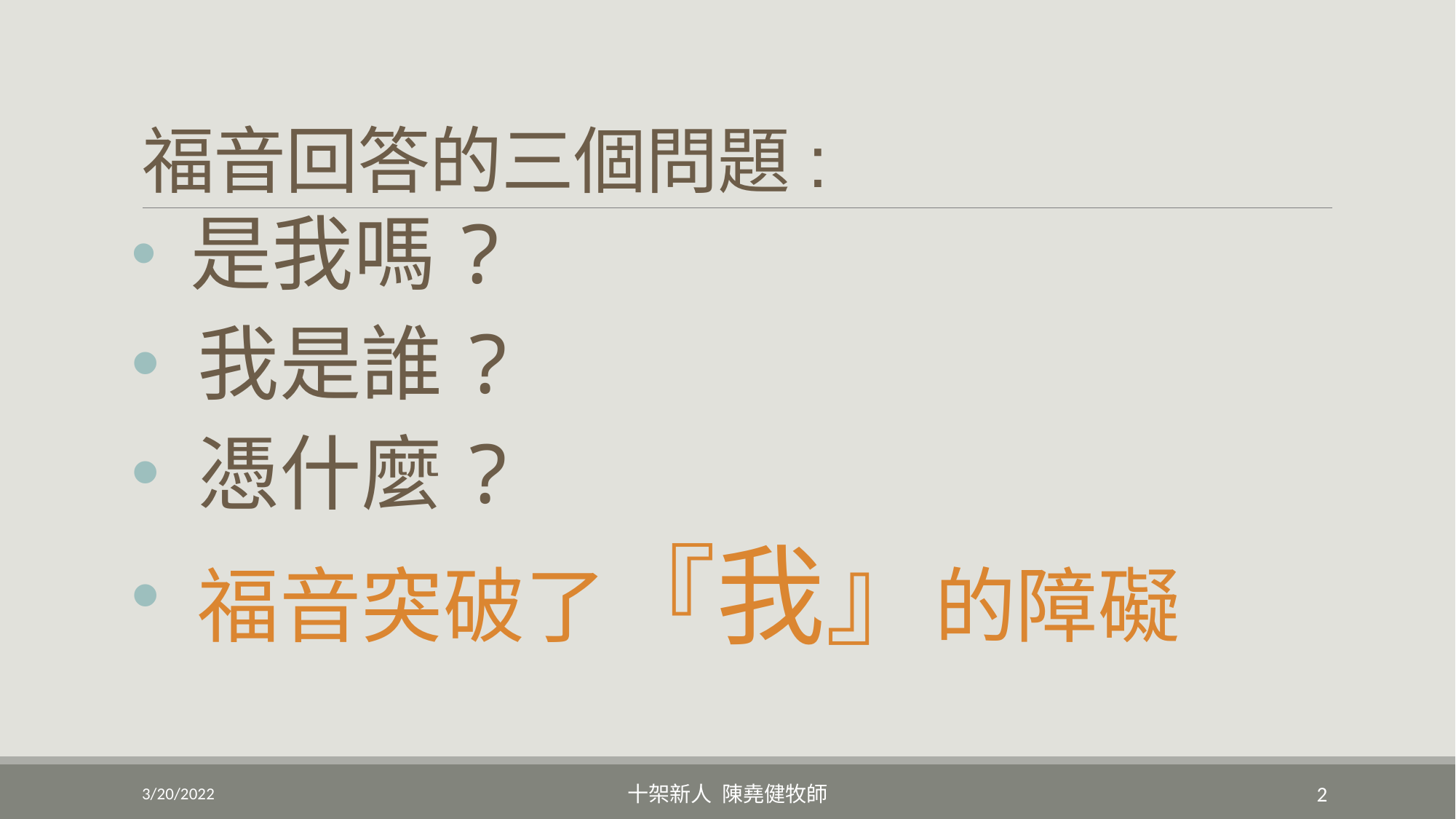

# 福音回答的三個問題:
 是我嗎?
 我是誰?
 憑什麼?
 福音突破了『我』的障礙
3/20/2022
十架新人  陳堯健牧師
2